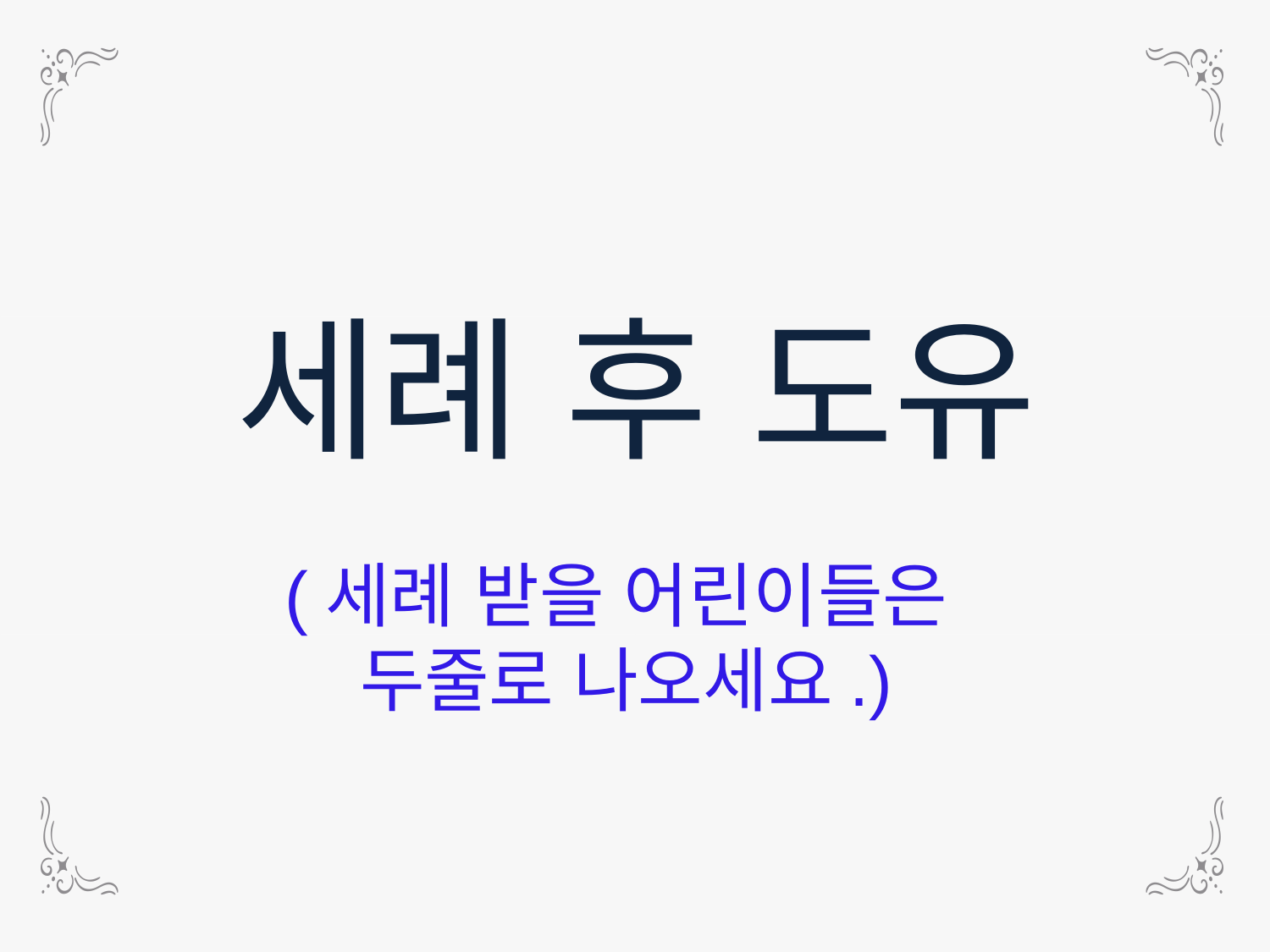

세례 후 도유
(세례 받을 어린이들은
두줄로 나오세요.)